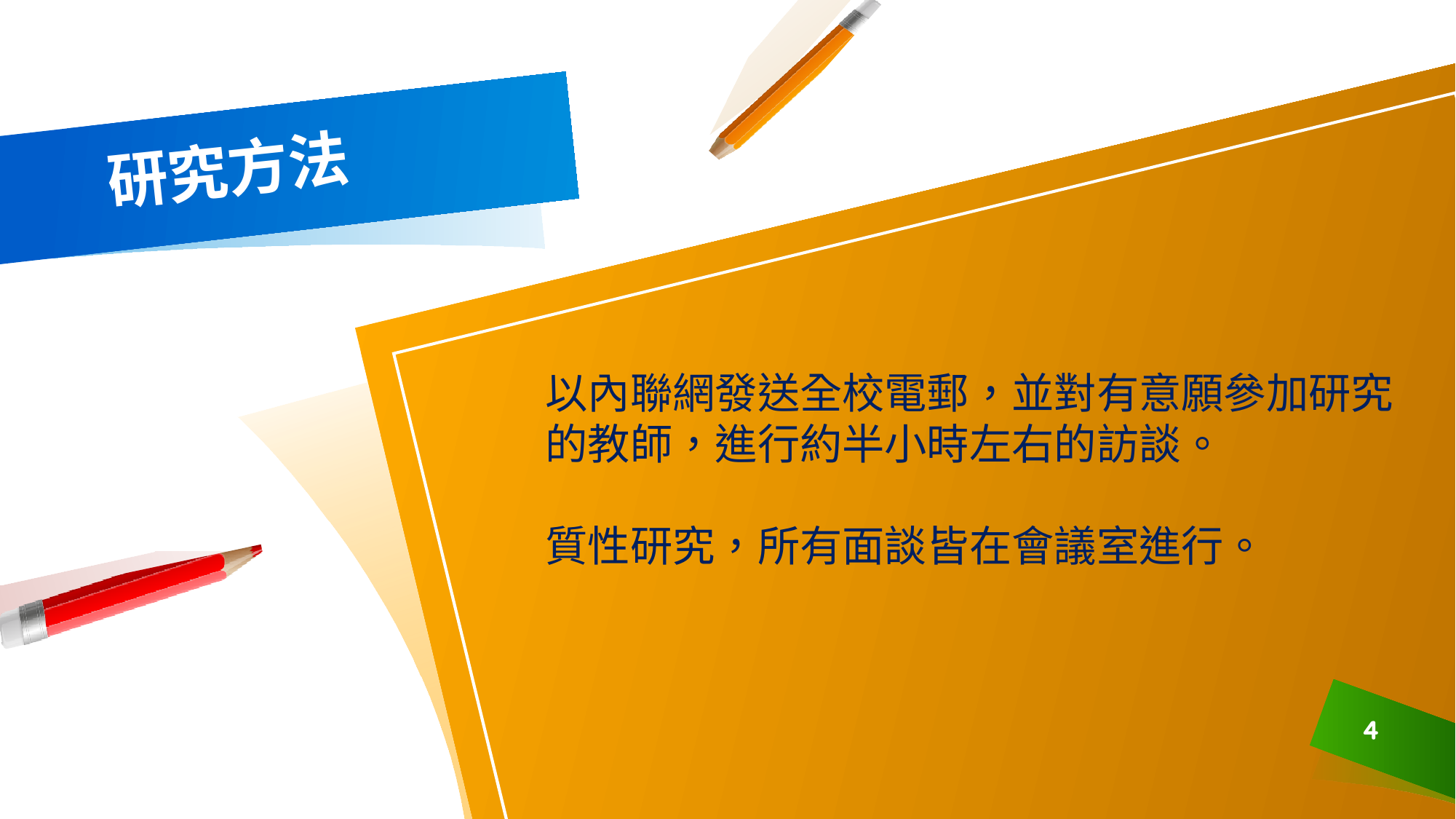

# 研究方法
以內聯網發送全校電郵，並對有意願參加研究
的教師，進行約半小時左右的訪談。

質性研究，所有面談皆在會議室進行。
4